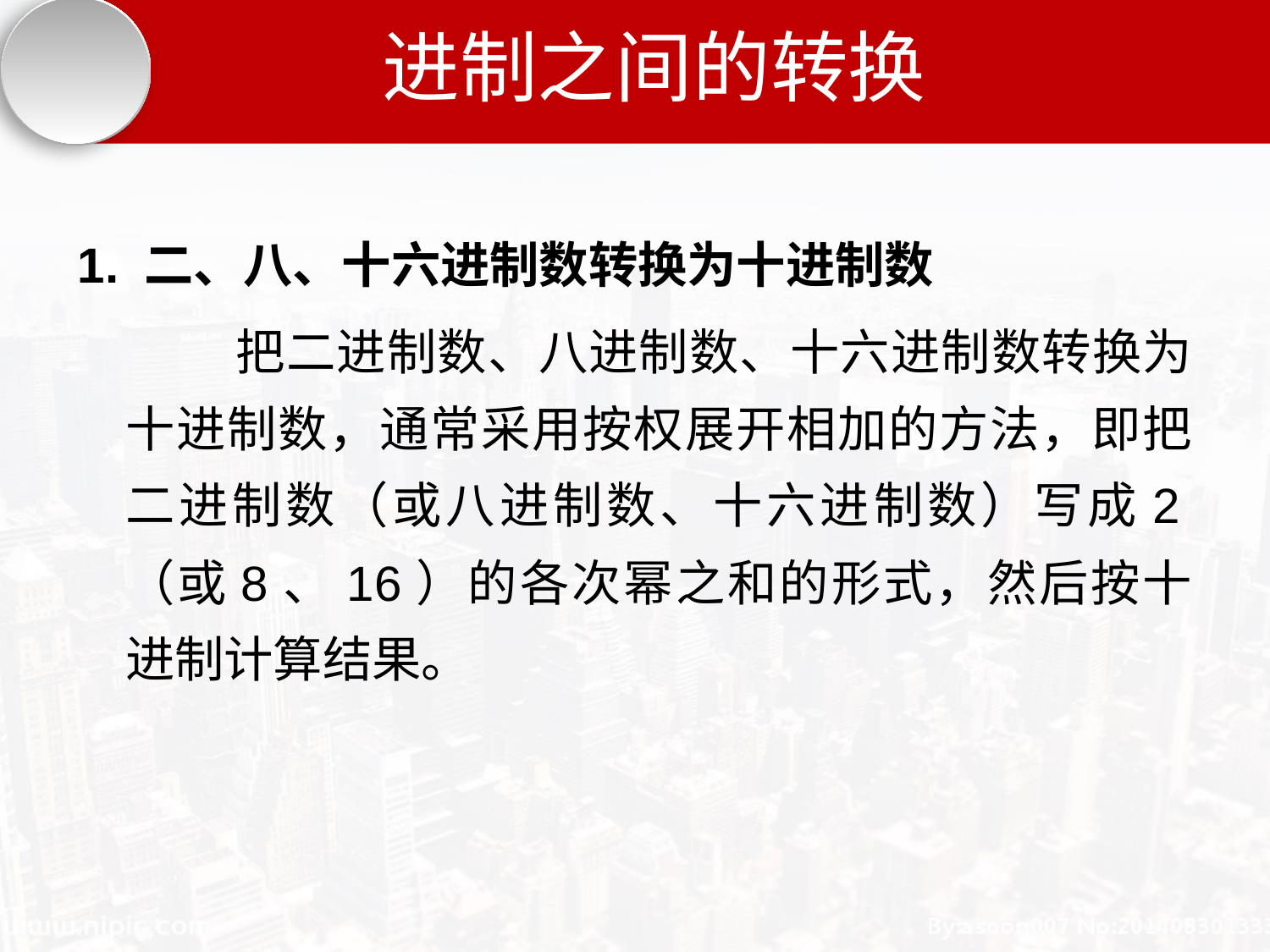

# 进制之间的转换
1. 二、八、十六进制数转换为十进制数
            把二进制数、八进制数、十六进制数转换为十进制数，通常采用按权展开相加的方法，即把二进制数（或八进制数、十六进制数）写成2（或8、16）的各次幂之和的形式，然后按十进制计算结果。

31